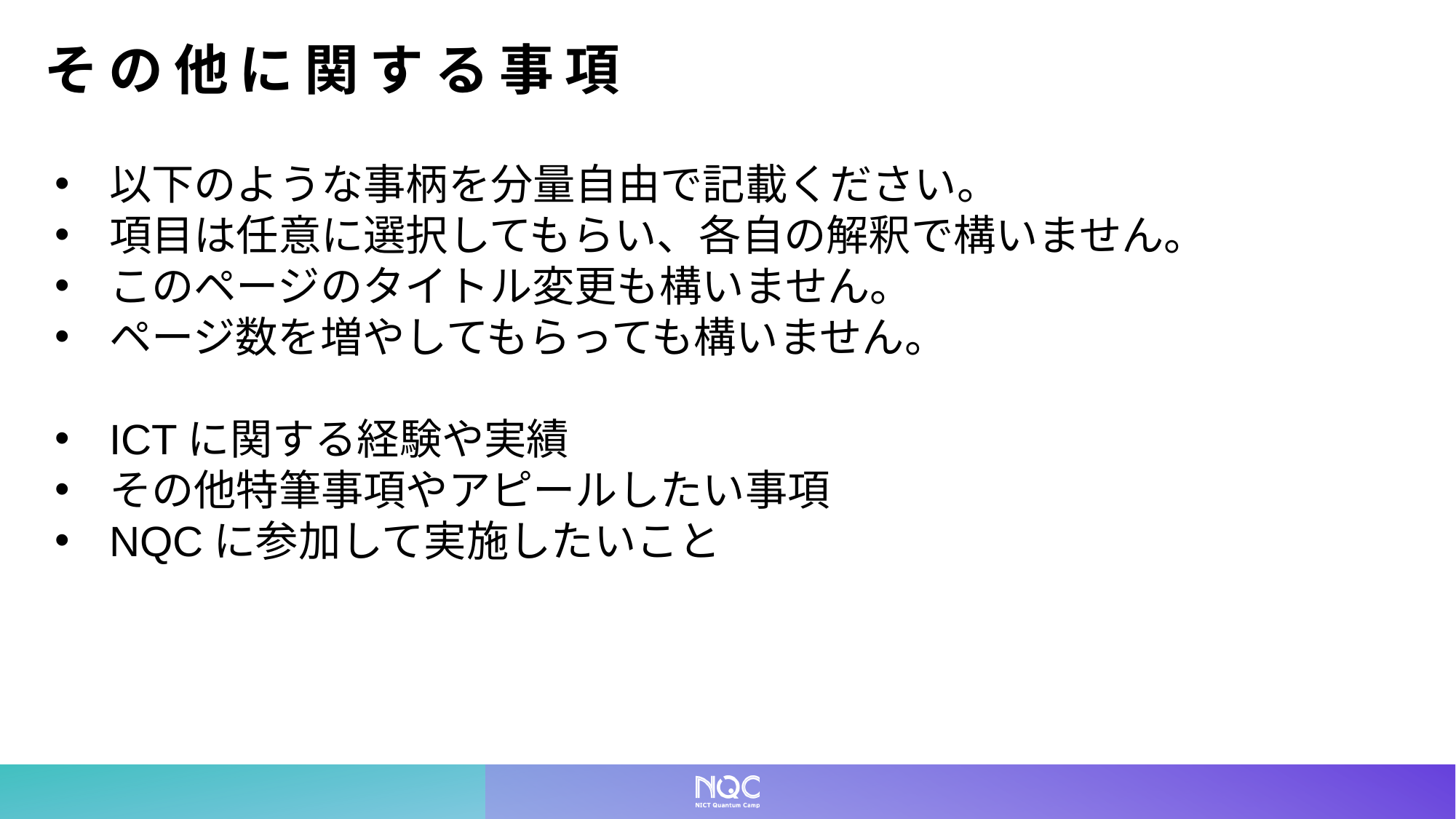

# その他に関する事項
以下のような事柄を分量自由で記載ください。
項目は任意に選択してもらい、各自の解釈で構いません。
このページのタイトル変更も構いません。
ページ数を増やしてもらっても構いません。

ICTに関する経験や実績
その他特筆事項やアピールしたい事項
NQCに参加して実施したいこと